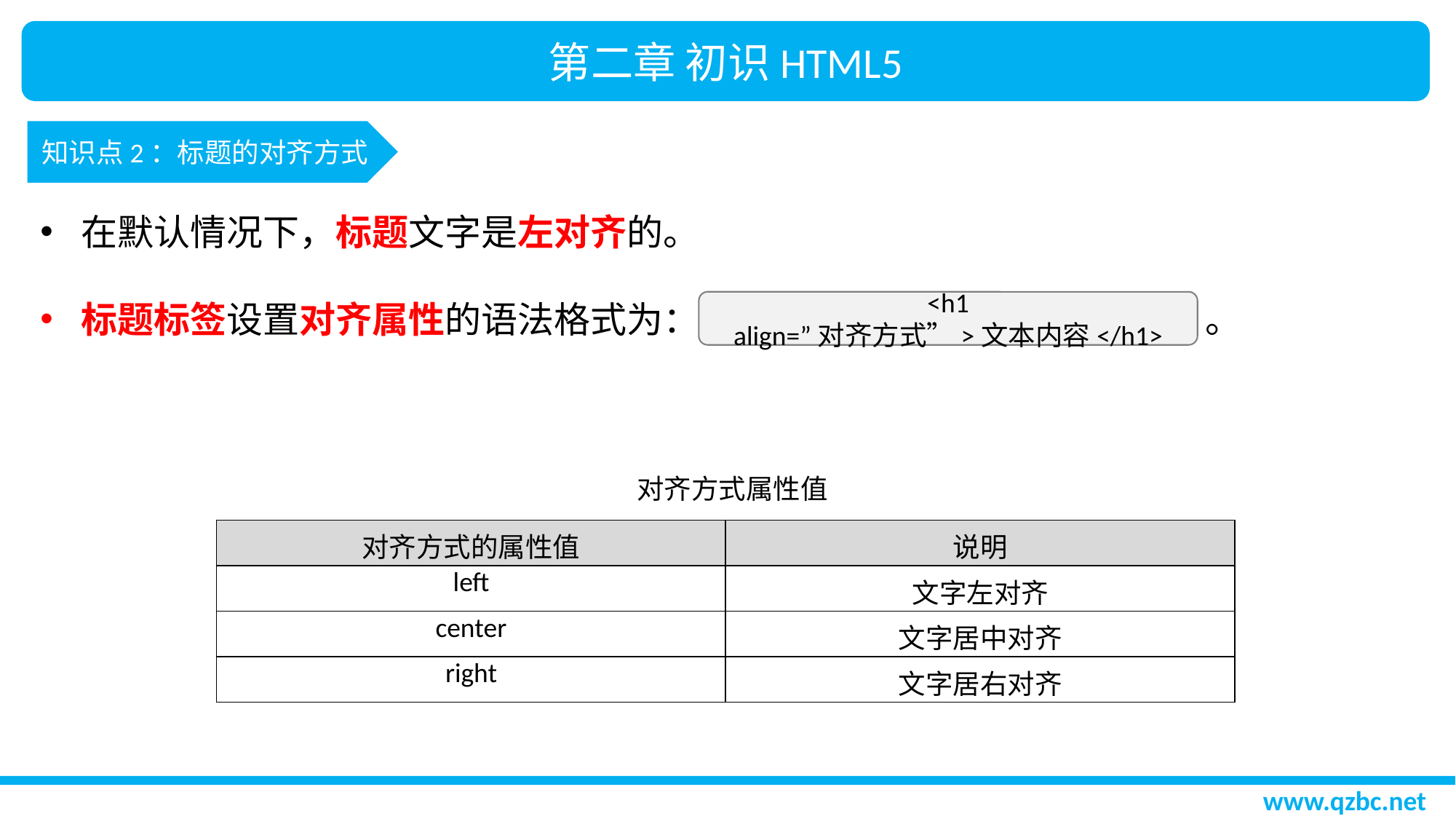

第二章 初识HTML5
知识点2：标题的对齐方式
在默认情况下，标题文字是左对齐的。

标题标签设置对齐属性的语法格式为：                                                              。
<h1 align=”对齐方式”>文本内容</h1>
对齐方式属性值
| 对齐方式的属性值 | 说明 |
| --- | --- |
| left | 文字左对齐 |
| center | 文字居中对齐 |
| right | 文字居右对齐 |

www.qzbc.net